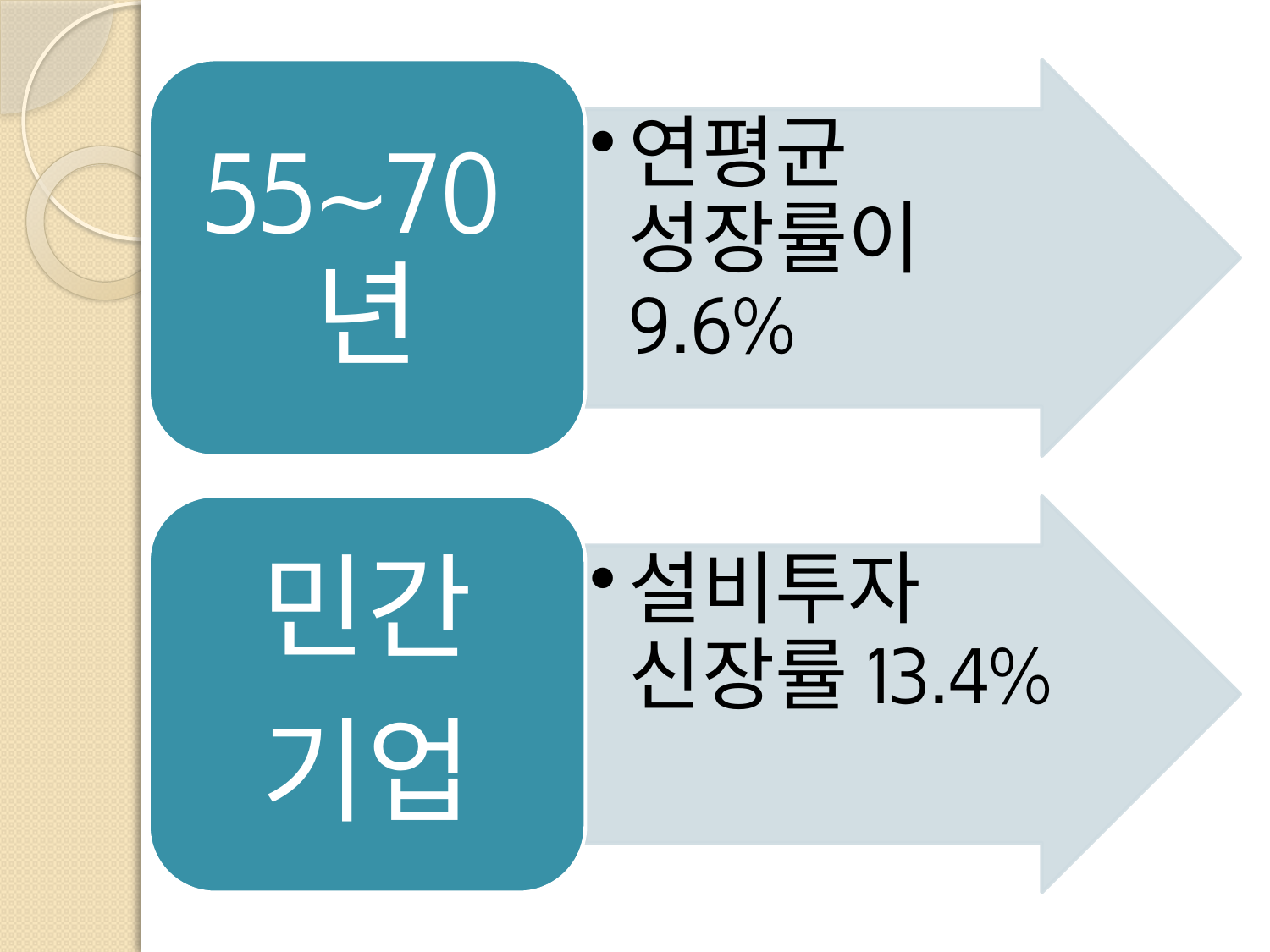

연평균 성장률이 9.6%
55~70년
설비투자 신장률13.4%

민간
기업